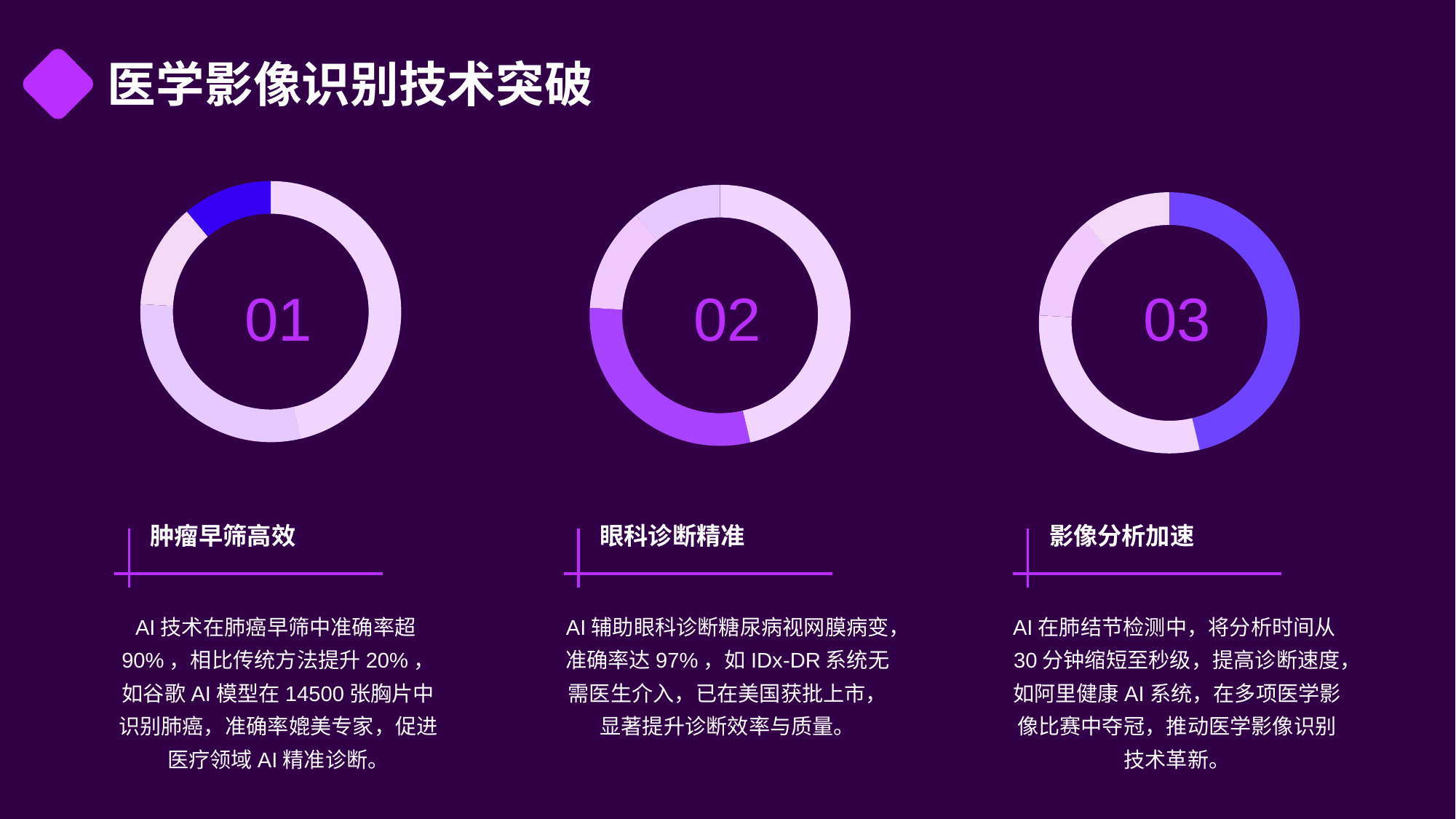

医学影像识别技术突破

01
02
03
肿瘤早筛高效
眼科诊断精准
影像分析加速
AI技术在肺癌早筛中准确率超90%，相比传统方法提升20%，如谷歌AI模型在14500张胸片中识别肺癌，准确率媲美专家，促进医疗领域AI精准诊断。
AI辅助眼科诊断糖尿病视网膜病变，准确率达97%，如IDx-DR系统无需医生介入，已在美国获批上市，显著提升诊断效率与质量。
AI在肺结节检测中，将分析时间从30分钟缩短至秒级，提高诊断速度，如阿里健康AI系统，在多项医学影像比赛中夺冠，推动医学影像识别技术革新。